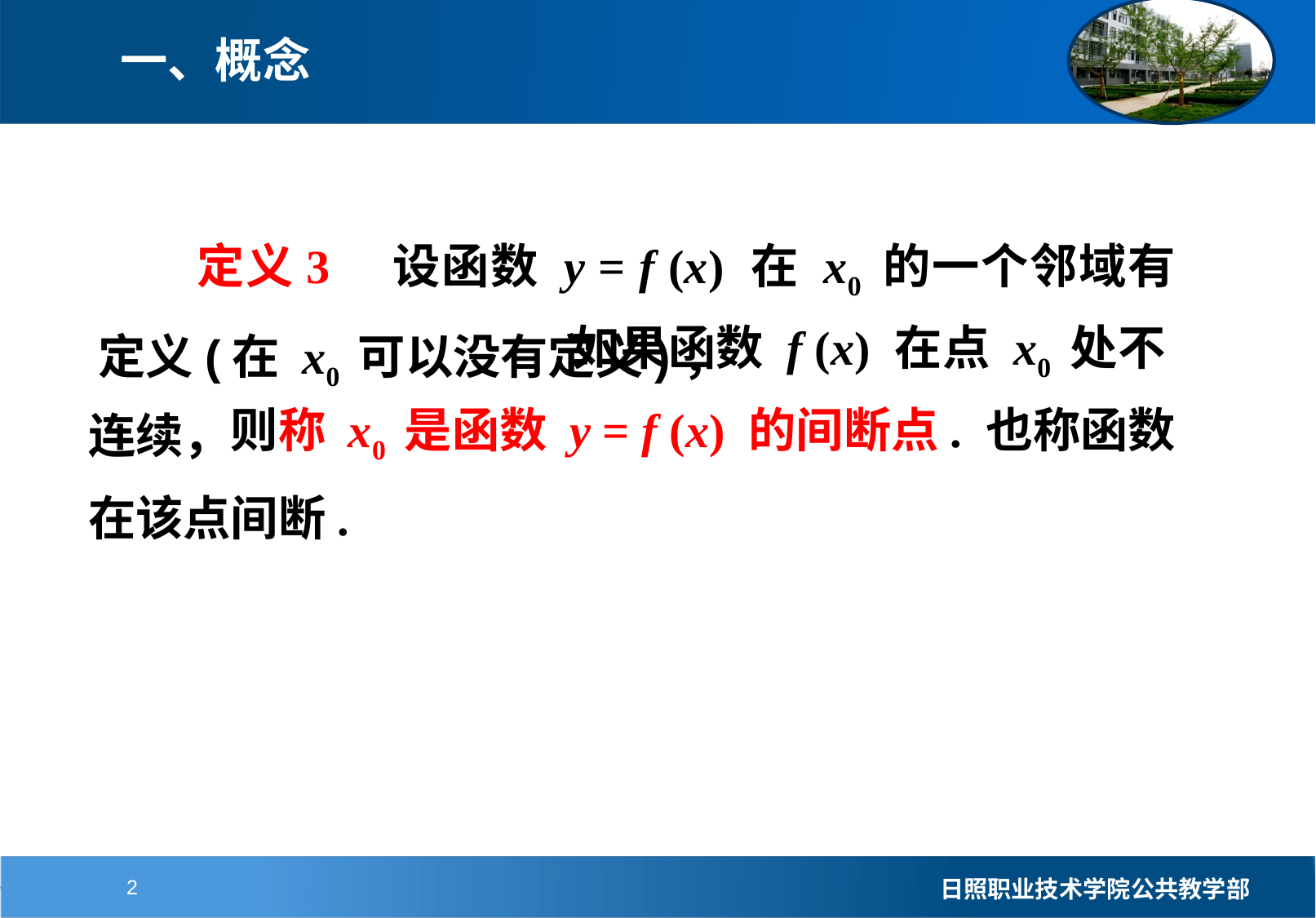

一、概念
　　定义3　设函数 y = f (x) 在 x0 的一个邻域有定义(在 x0 可以没有定义)，
                                          如果函数 f (x) 在点 x0 处不连续，
            则称 x0 是函数 y = f (x) 的间断点. 也称函数在该点间断.